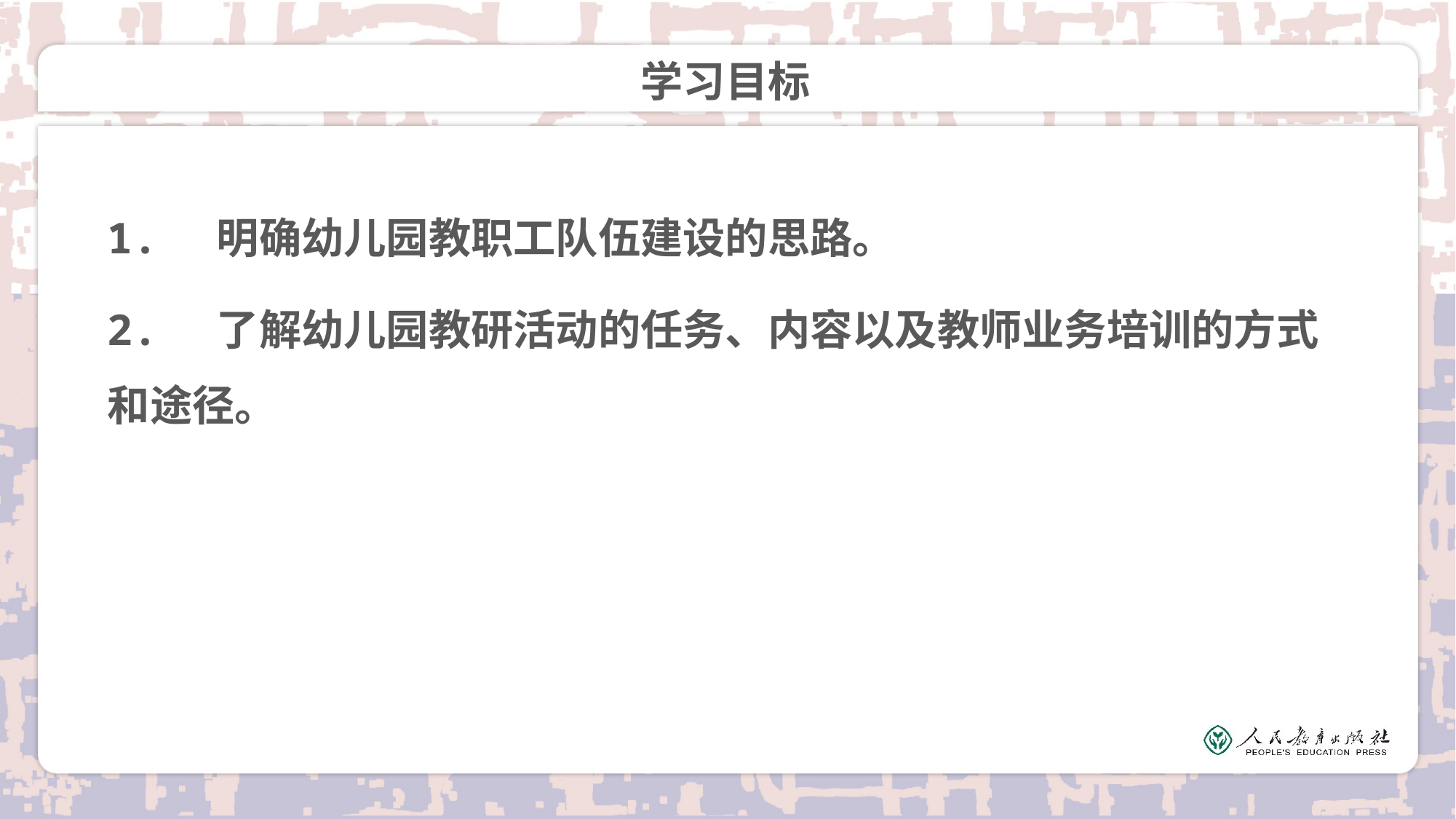

# 学习目标
1.	明确幼儿园教职工队伍建设的思路。
2.	了解幼儿园教研活动的任务、内容以及教师业务培训的方式和途径。